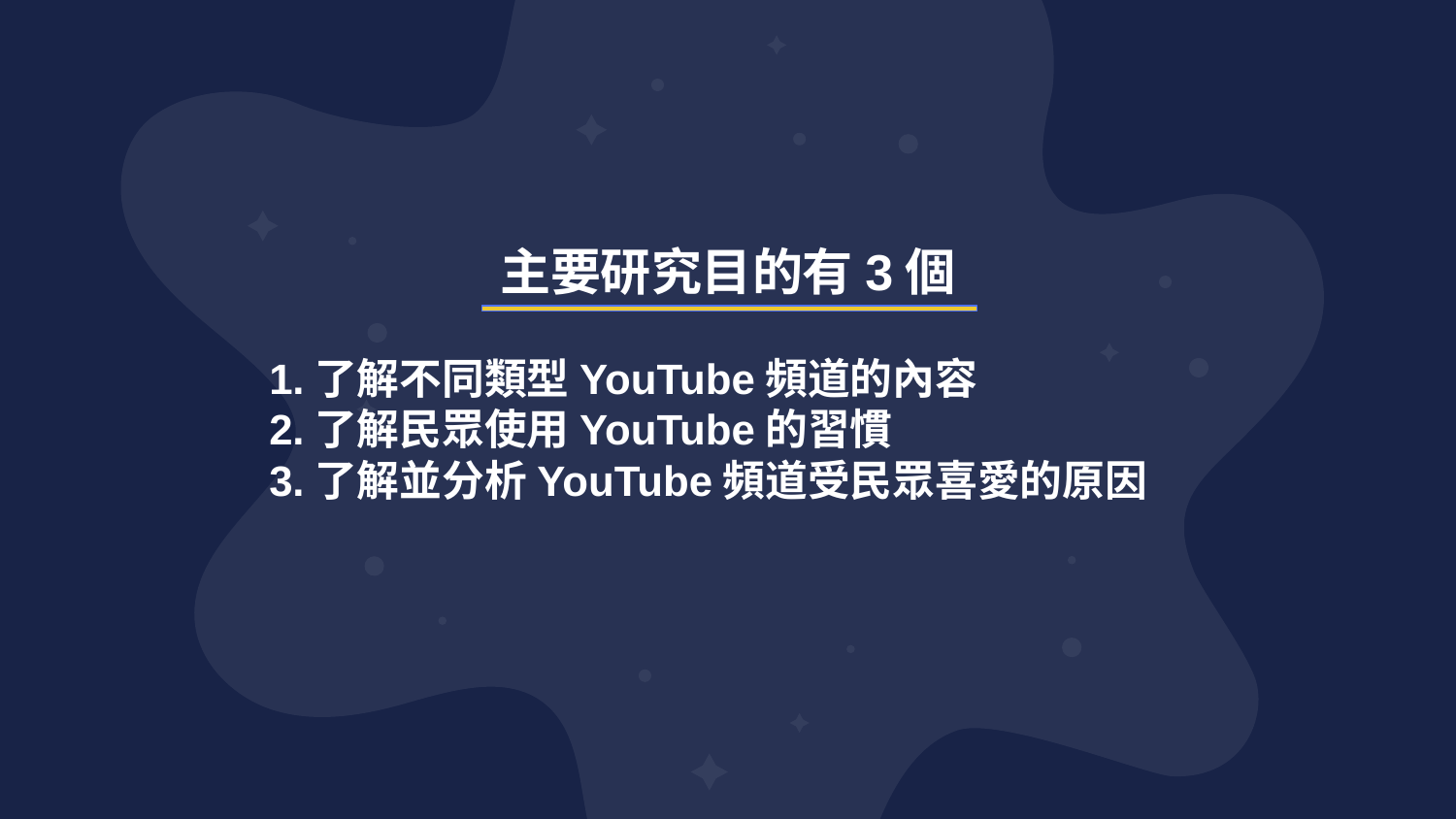

主要研究目的有3個

1.了解不同類型YouTube頻道的內容
2.了解民眾使用YouTube的習慣
3.了解並分析YouTube頻道受民眾喜愛的原因